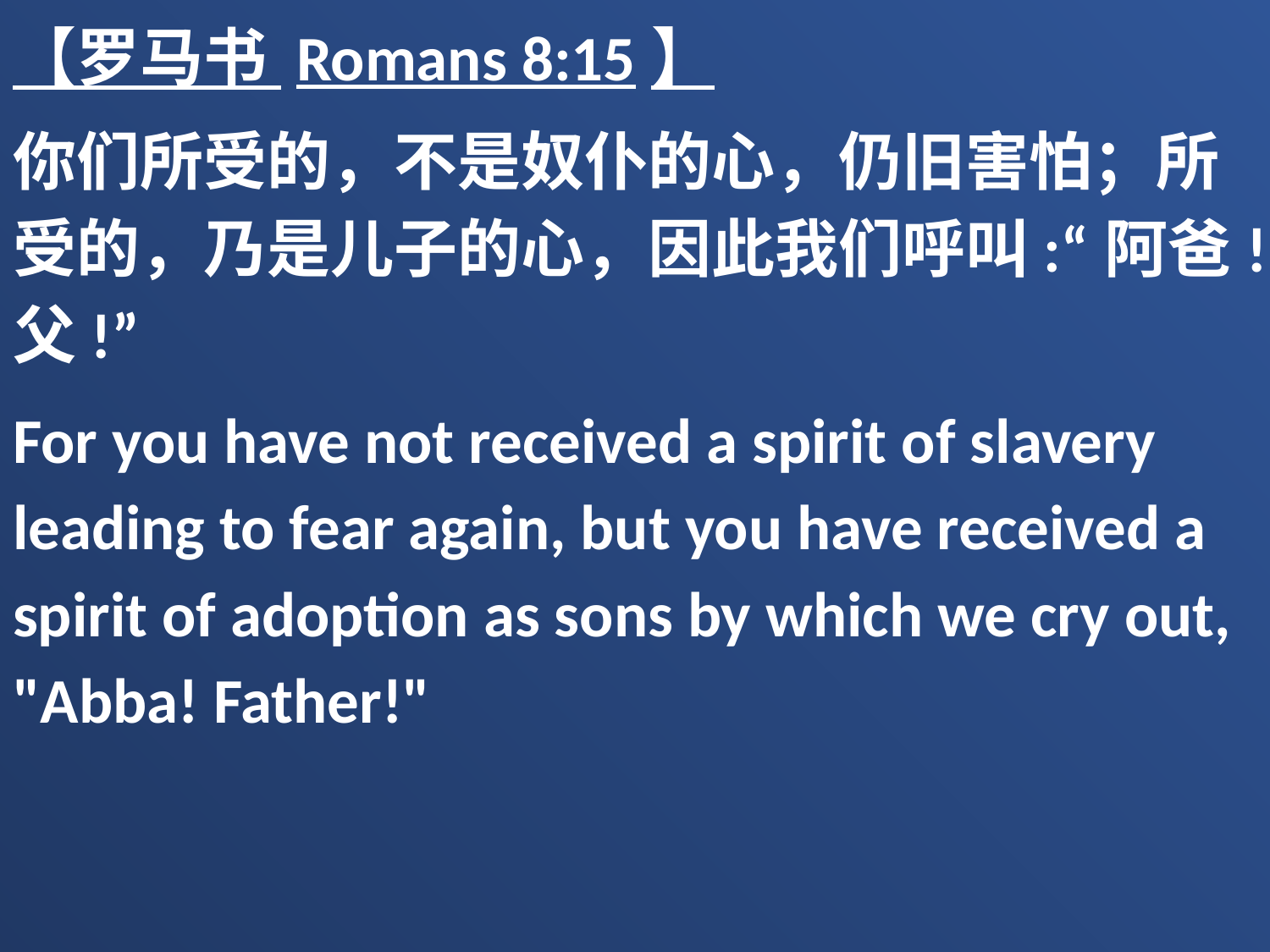

【罗马书 Romans 8:15】
你们所受的，不是奴仆的心，仍旧害怕；所受的，乃是儿子的心，因此我们呼叫:“阿爸!父!”
For you have not received a spirit of slavery leading to fear again, but you have received a spirit of adoption as sons by which we cry out, "Abba! Father!"